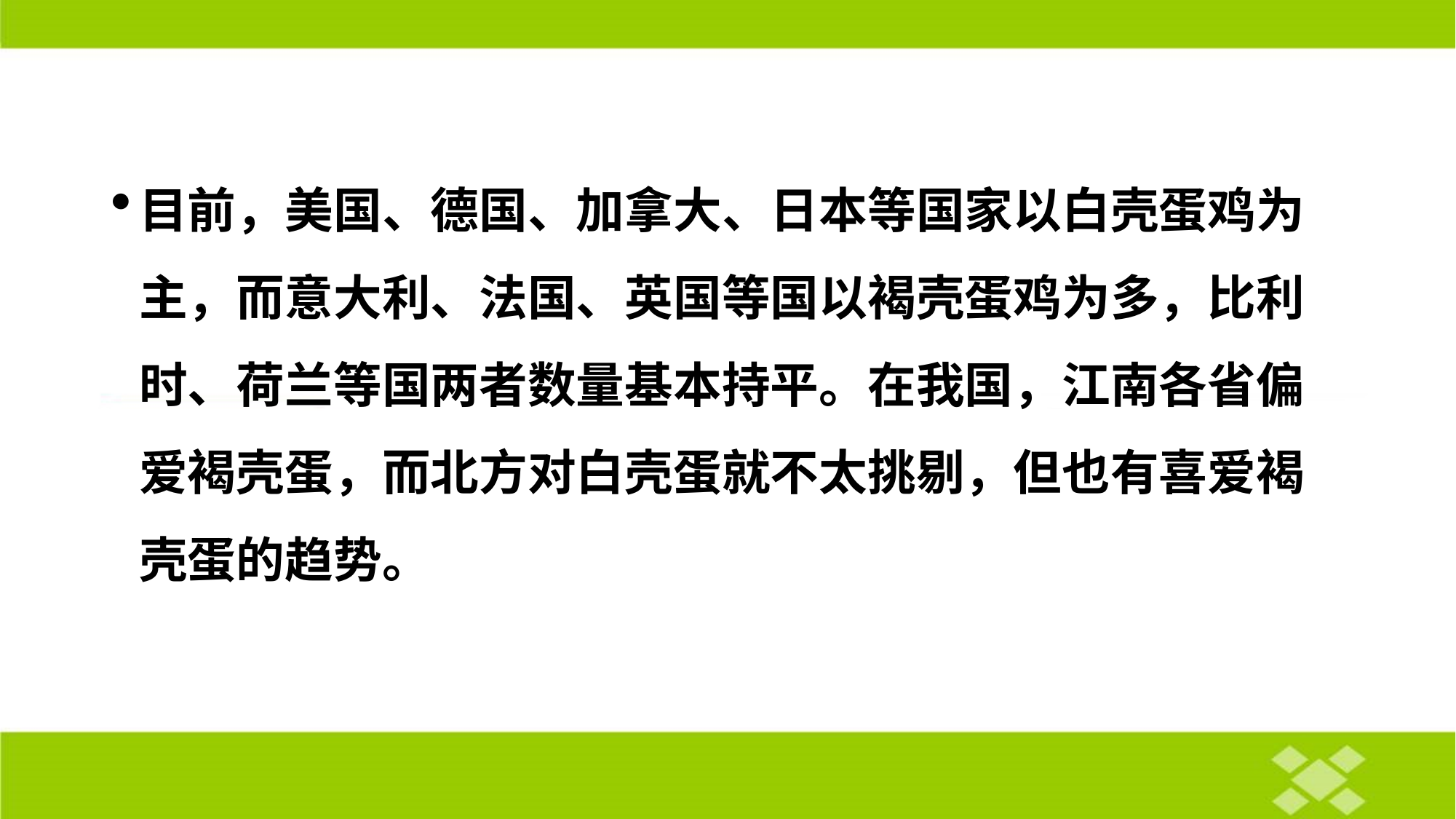

目前，美国、德国、加拿大、日本等国家以白壳蛋鸡为主，而意大利、法国、英国等国以褐壳蛋鸡为多，比利时、荷兰等国两者数量基本持平。在我国，江南各省偏爱褐壳蛋，而北方对白壳蛋就不太挑剔，但也有喜爱褐壳蛋的趋势。